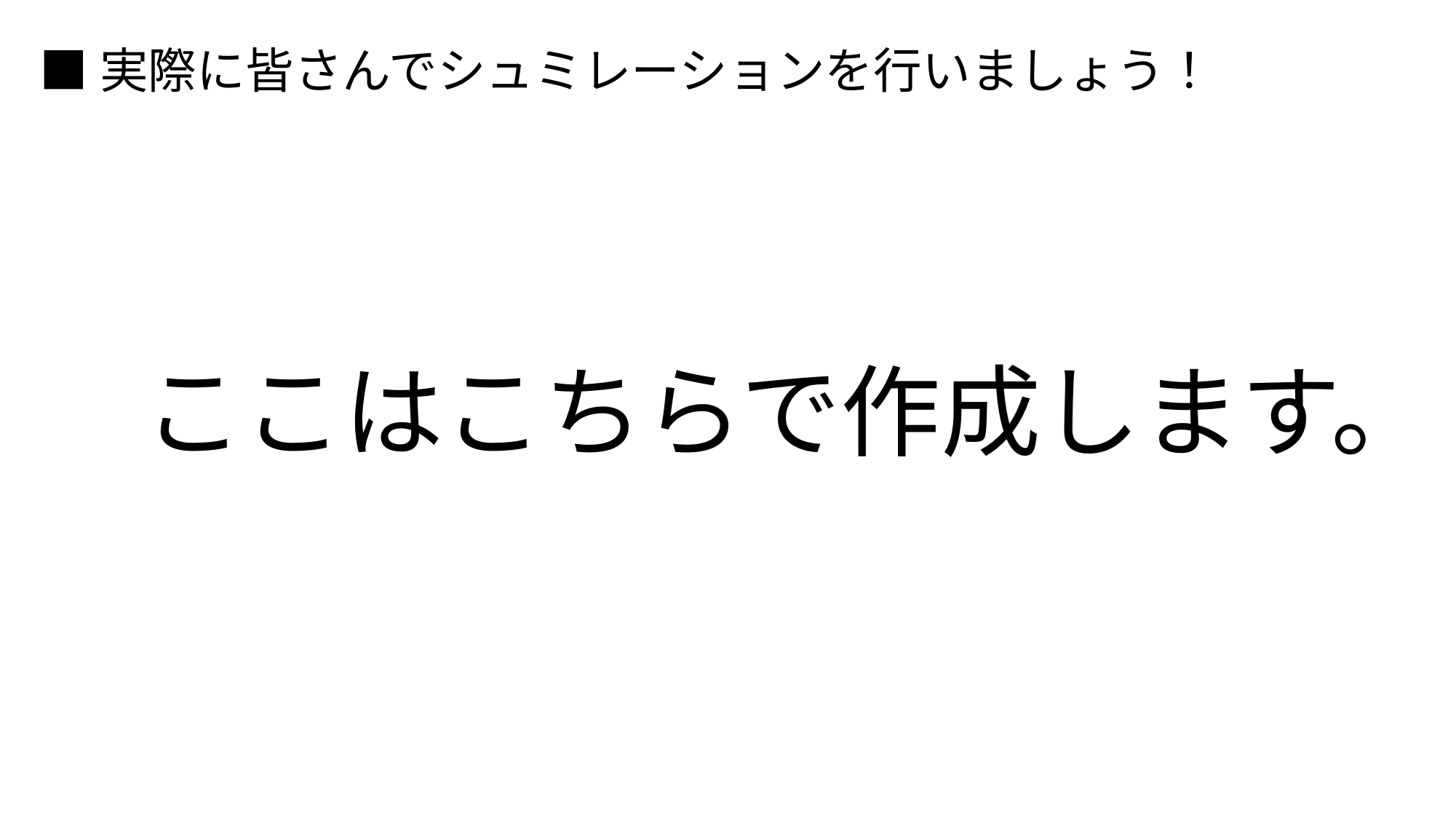

■実際に皆さんでシュミレーションを行いましょう！
ここはこちらで作成します。